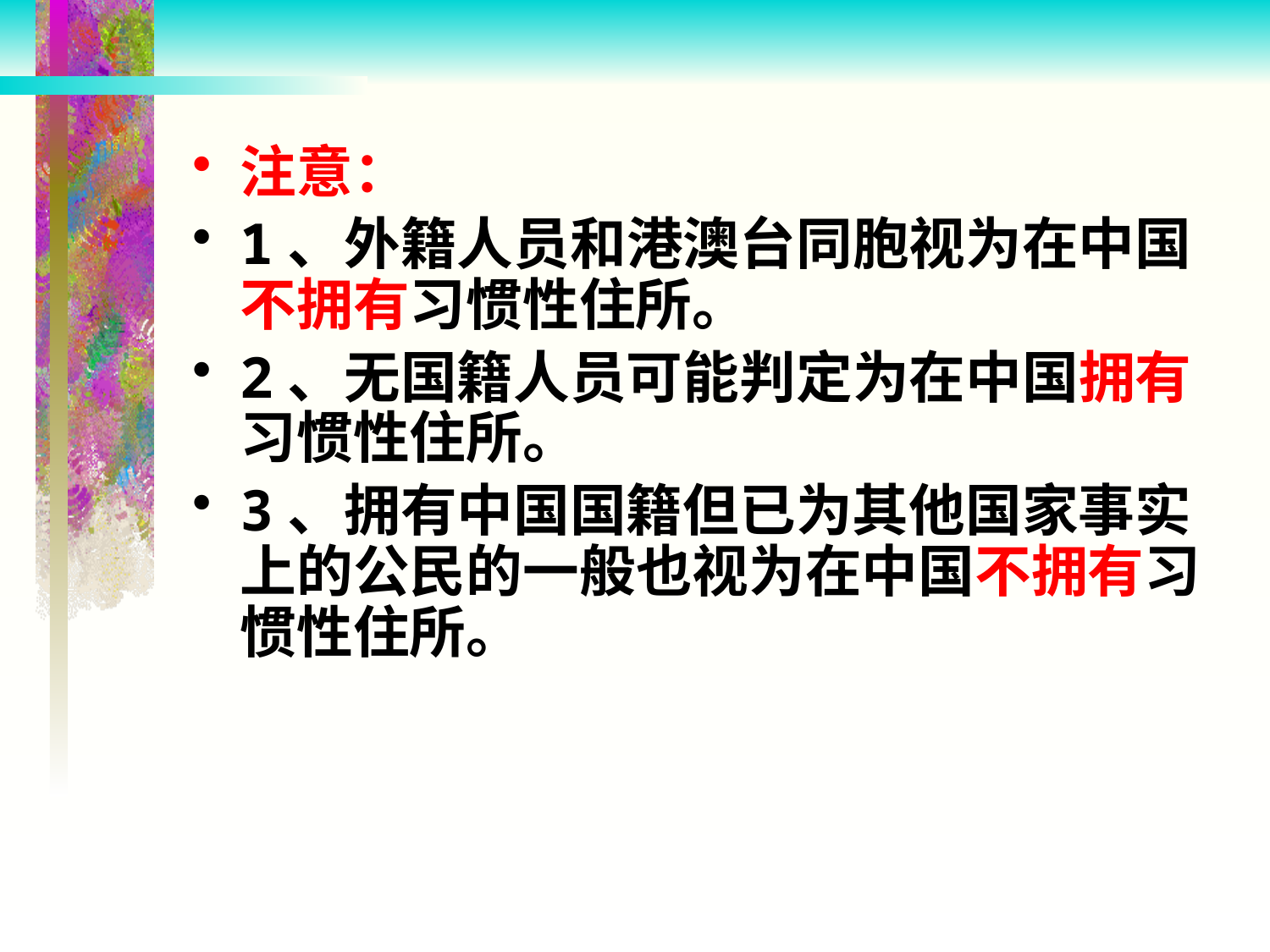

注意：
1、外籍人员和港澳台同胞视为在中国不拥有习惯性住所。
2、无国籍人员可能判定为在中国拥有习惯性住所。
3、拥有中国国籍但已为其他国家事实上的公民的一般也视为在中国不拥有习惯性住所。